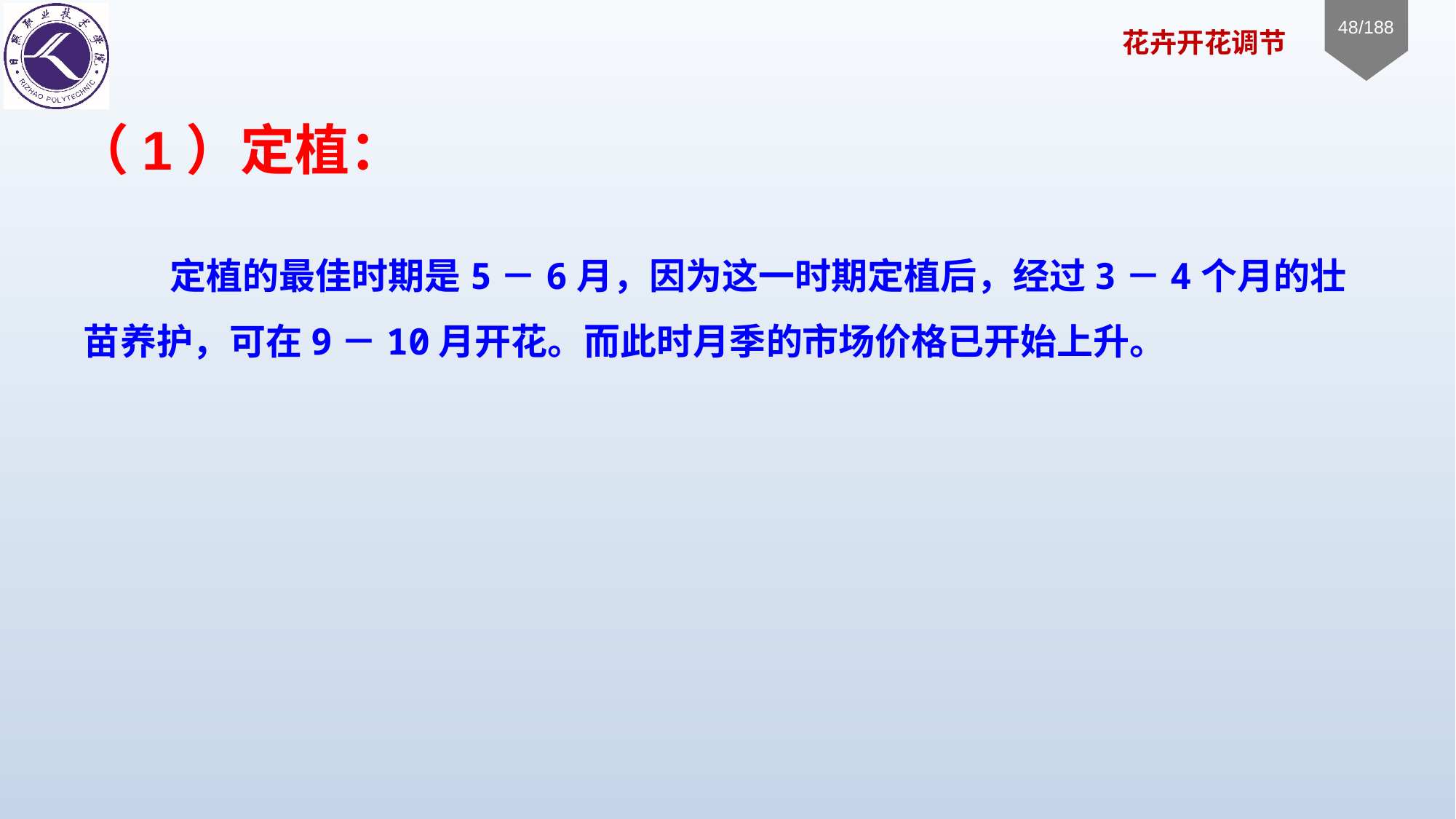

# （1）定植：
定植的最佳时期是5－6月，因为这一时期定植后，经过3－4个月的壮苗养护，可在9－10月开花。而此时月季的市场价格已开始上升。